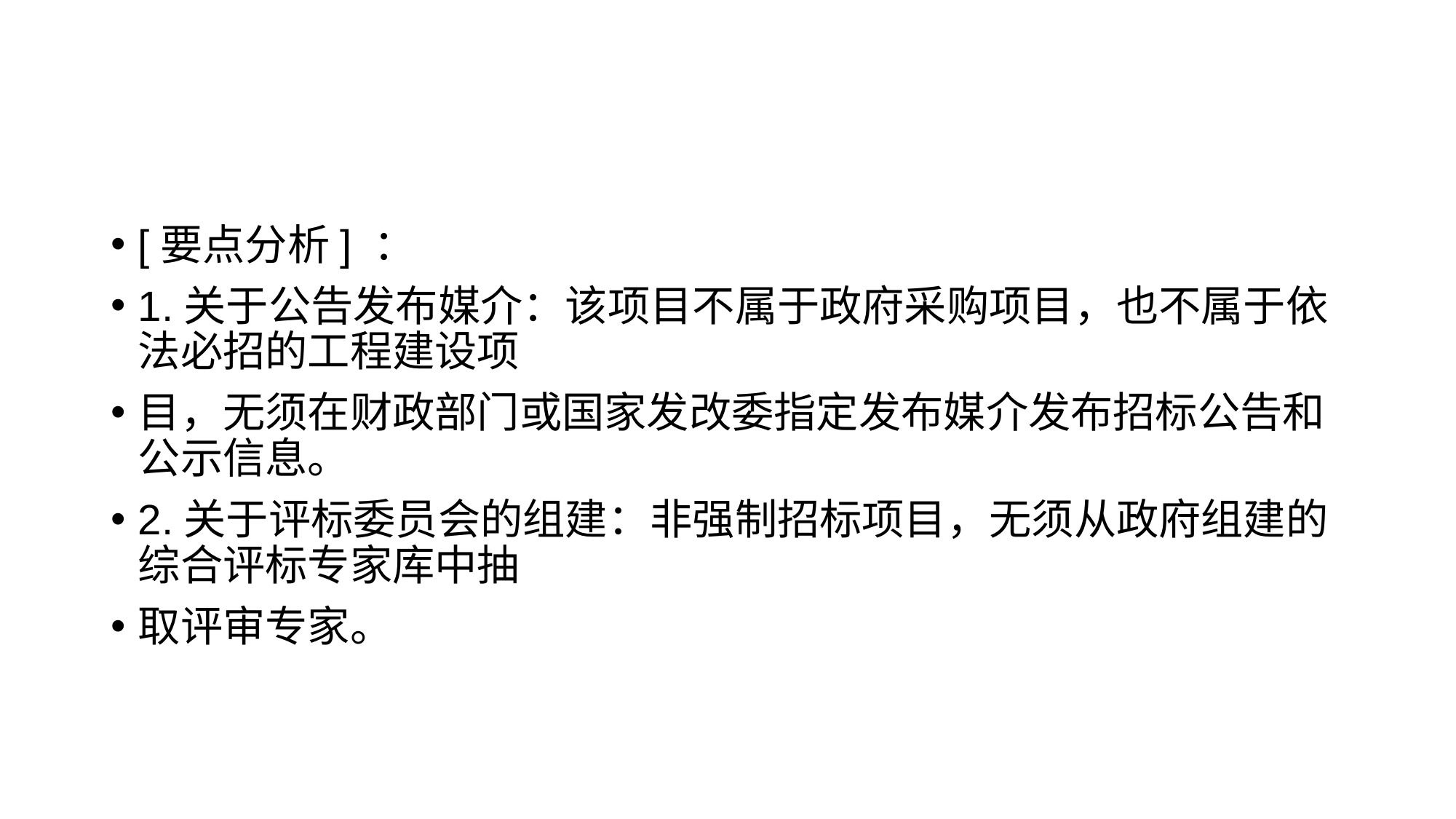

#
[要点分析] ：
1.关于公告发布媒介：该项目不属于政府采购项目，也不属于依法必招的工程建设项
目，无须在财政部门或国家发改委指定发布媒介发布招标公告和公示信息。
2.关于评标委员会的组建：非强制招标项目，无须从政府组建的综合评标专家库中抽
取评审专家。